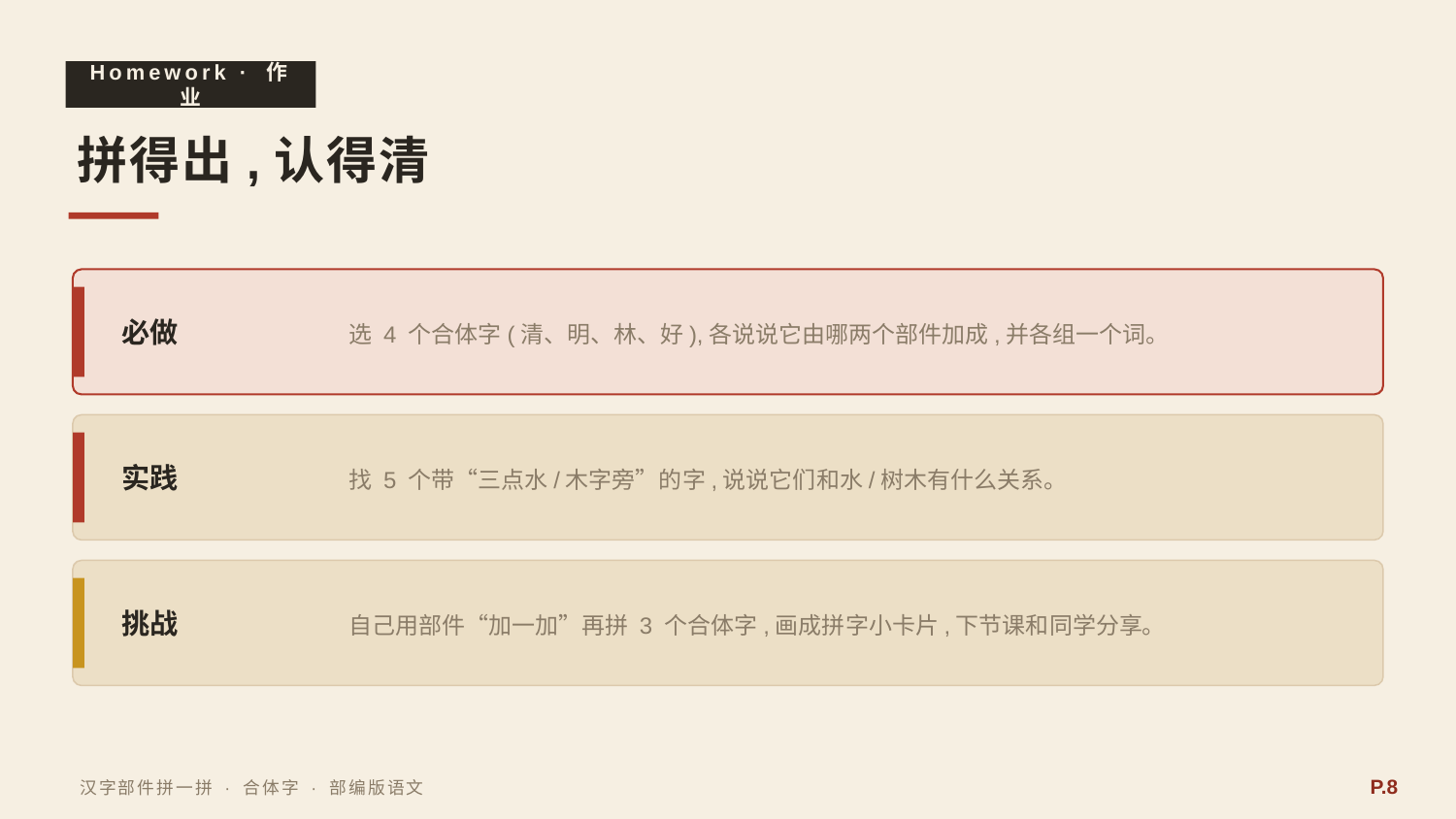

Homework · 作业

拼得出,认得清

选 4 个合体字(清、明、林、好),各说说它由哪两个部件加成,并各组一个词。
必做

找 5 个带“三点水/木字旁”的字,说说它们和水/树木有什么关系。
实践

自己用部件“加一加”再拼 3 个合体字,画成拼字小卡片,下节课和同学分享。
挑战

P.8
汉字部件拼一拼 · 合体字 · 部编版语文